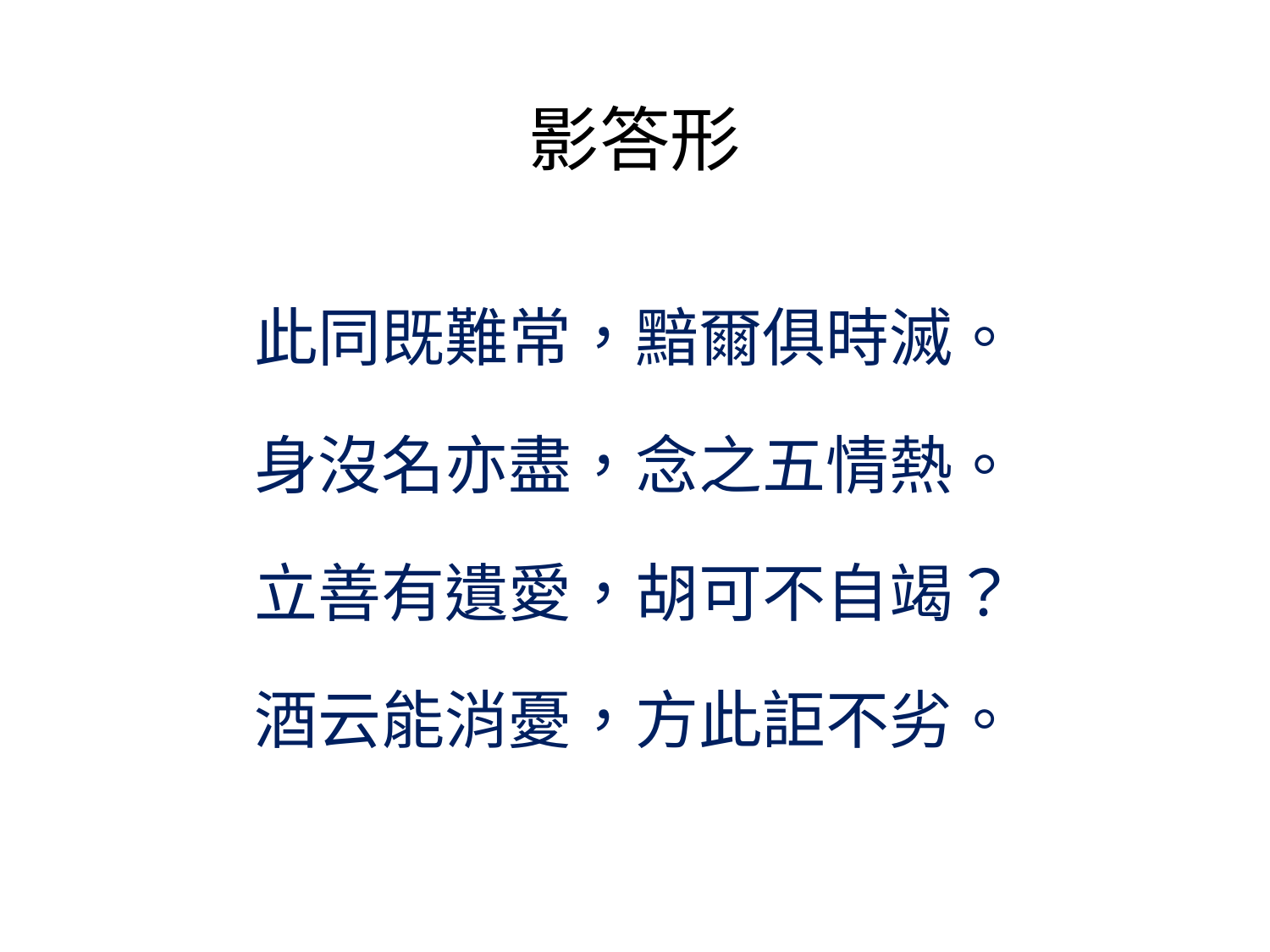

# 影答形
此同既難常，黯爾俱時滅。
身沒名亦盡，念之五情熱。
立善有遺愛，胡可不自竭？
酒云能消憂，方此詎不劣。